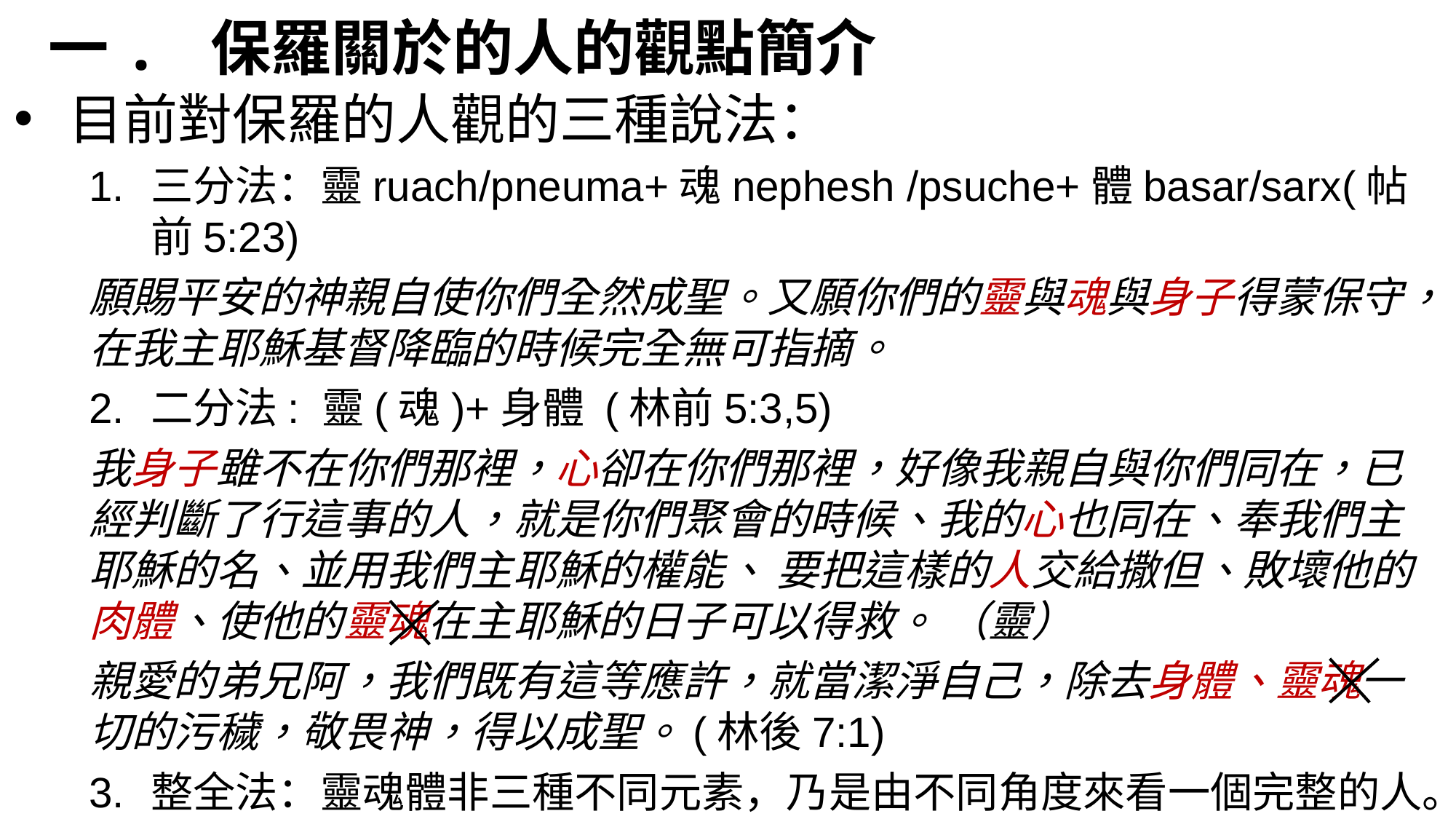

一. 保羅關於的人的觀點簡介
目前對保羅的人觀的三種說法：
三分法：靈ruach/pneuma+魂nephesh /psuche+體basar/sarx(帖前5:23)
願賜平安的神親自使你們全然成聖。又願你們的靈與魂與身子得蒙保守，在我主耶穌基督降臨的時候完全無可指摘。
二分法: 靈(魂)+身體 (林前5:3,5)
我身子雖不在你們那裡，心卻在你們那裡，好像我親自與你們同在，已經判斷了行這事的人，就是你們聚會的時候、我的心也同在、奉我們主耶穌的名、並用我們主耶穌的權能、 要把這樣的人交給撒但、敗壞他的肉體、使他的靈魂在主耶穌的日子可以得救。 （靈）
親愛的弟兄阿，我們既有這等應許，就當潔淨自己，除去身體、靈魂一切的污穢，敬畏神，得以成聖。(林後7:1)
整全法：靈魂體非三種不同元素，乃是由不同角度來看一個完整的人。